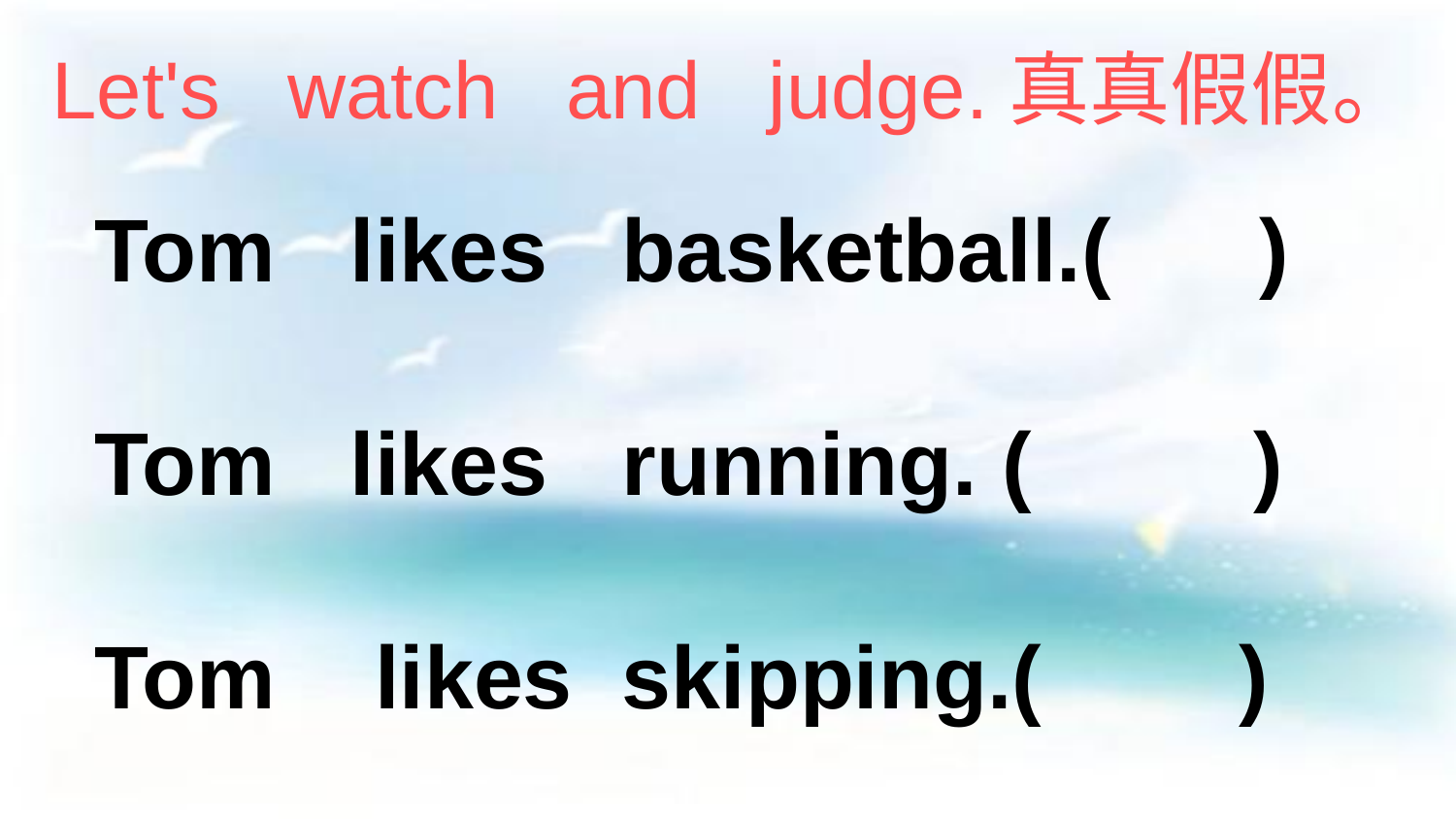

Let's   watch   and   judge.真真假假。
Tom   likes   basketball.(      )

Tom   likes   running. (         )

Tom    likes  skipping.(        )